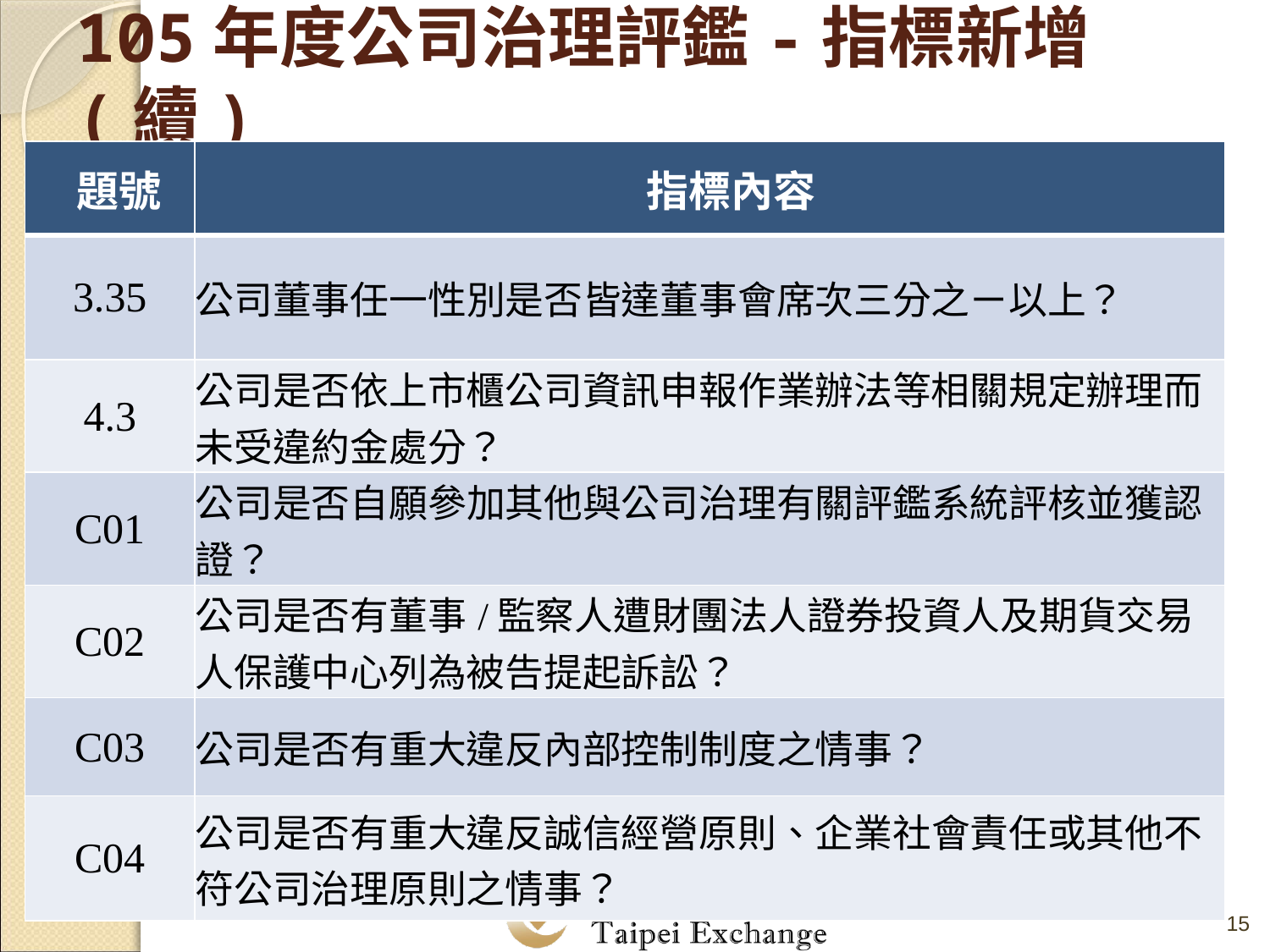

# 105年度公司治理評鑑-指標新增(續)
| 題號 | 指標內容 |
| --- | --- |
| 3.35 | 公司董事任一性別是否皆達董事會席次三分之ㄧ以上？ |
| 4.3 | 公司是否依上市櫃公司資訊申報作業辦法等相關規定辦理而未受違約金處分？ |
| C01 | 公司是否自願參加其他與公司治理有關評鑑系統評核並獲認證？ |
| C02 | 公司是否有董事/監察人遭財團法人證券投資人及期貨交易人保護中心列為被告提起訴訟？ |
| C03 | 公司是否有重大違反內部控制制度之情事？ |
| C04 | 公司是否有重大違反誠信經營原則、企業社會責任或其他不符公司治理原則之情事？ |

15